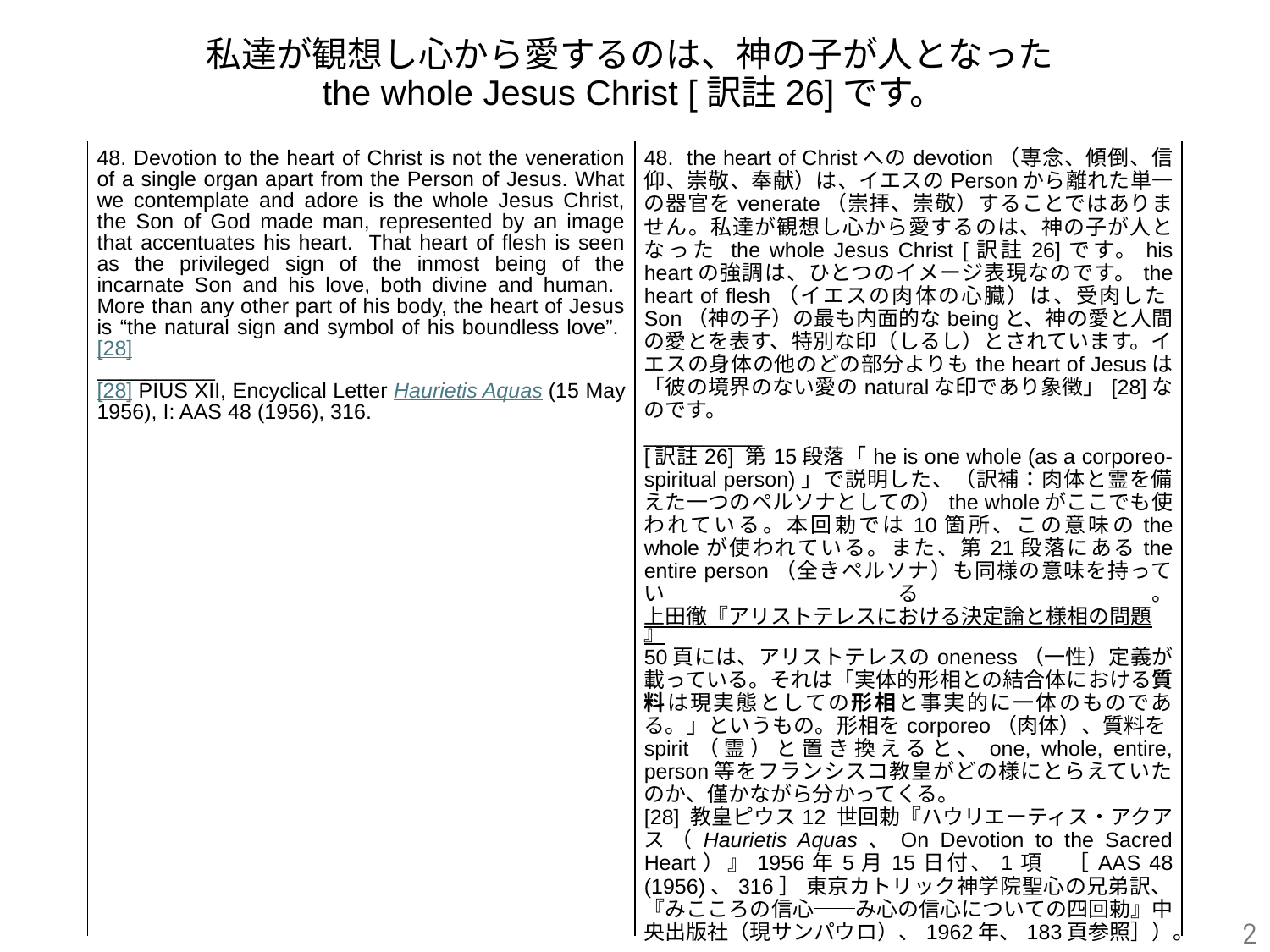

# 私達が観想し心から愛するのは、神の子が人となった the whole Jesus Christ [訳註26]です。
| 48. Devotion to the heart of Christ is not the veneration of a single organ apart from the Person of Jesus. What we contemplate and adore is the whole Jesus Christ, the Son of God made man, represented by an image that accentuates his heart. That heart of flesh is seen as the privileged sign of the inmost being of the incarnate Son and his love, both divine and human. More than any other part of his body, the heart of Jesus is “the natural sign and symbol of his boundless love”. [28] \_\_\_\_\_\_\_\_\_\_ [28] PIUS XII, Encyclical Letter Haurietis Aquas (15 May 1956), I: AAS 48 (1956), 316. | 48. the heart of Christへのdevotion（専念、傾倒、信仰、崇敬、奉献）は、イエスのPersonから離れた単一の器官をvenerate（崇拝、崇敬）することではありません。私達が観想し心から愛するのは、神の子が人となった the whole Jesus Christ [訳註26]です。his heartの強調は、ひとつのイメージ表現なのです。the heart of flesh（イエスの肉体の心臓）は、受肉したSon（神の子）の最も内面的なbeingと、神の愛と人間の愛とを表す、特別な印（しるし）とされています。イエスの身体の他のどの部分よりもthe heart of Jesusは「彼の境界のない愛のnaturalな印であり象徴」[28]なのです。 \_\_\_\_\_\_\_\_\_\_ [訳註26] 第15段落「he is one whole (as a corporeo-spiritual person)」で説明した、（訳補：肉体と霊を備えた一つのペルソナとしての）the wholeがここでも使われている。本回勅では10箇所、この意味のthe wholeが使われている。また、第21段落にあるthe entire person（全きペルソナ）も同様の意味を持っている。上田徹『アリストテレスにおける決定論と様相の問題』50頁には、アリストテレスのoneness（一性）定義が載っている。それは「実体的形相との結合体における質料は現実態としての形相と事実的に一体のものである。」というもの。形相をcorporeo（肉体）、質料をspirit（霊）と置き換えると、one, whole, entire, person等をフランシスコ教皇がどの様にとらえていたのか、僅かながら分かってくる。 [28] 教皇ピウス12 世回勅『ハウリエーティス・アクアス（Haurietis Aquas、On Devotion to the Sacred Heart）』1956年5月15日付、1項　［AAS 48 (1956)、316］ 東京カトリック神学院聖心の兄弟訳、『みこころの信心──み心の信心についての四回勅』中央出版社（現サンパウロ）、1962年、183頁参照］）。 |
| --- | --- |
2